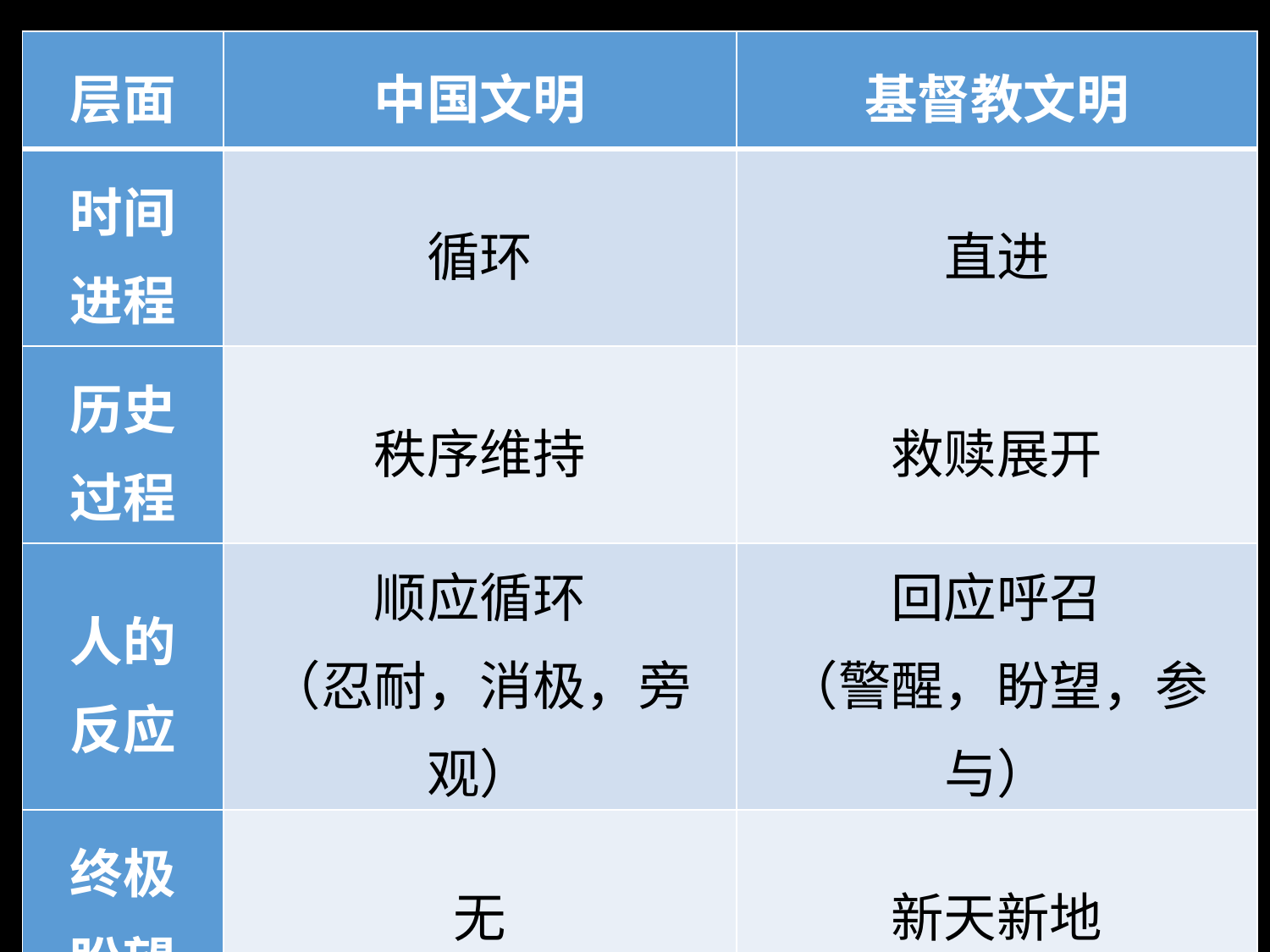

| 层面 | 中国文明 | 基督教文明 |
| --- | --- | --- |
| 时间 进程 | 循环 | 直进 |
| 历史 过程 | 秩序维持 | 救赎展开 |
| 人的 反应 | 顺应循环 （忍耐，消极，旁观） | 回应呼召 （警醒，盼望，参与） |
| 终极 盼望 | 无 | 新天新地 |